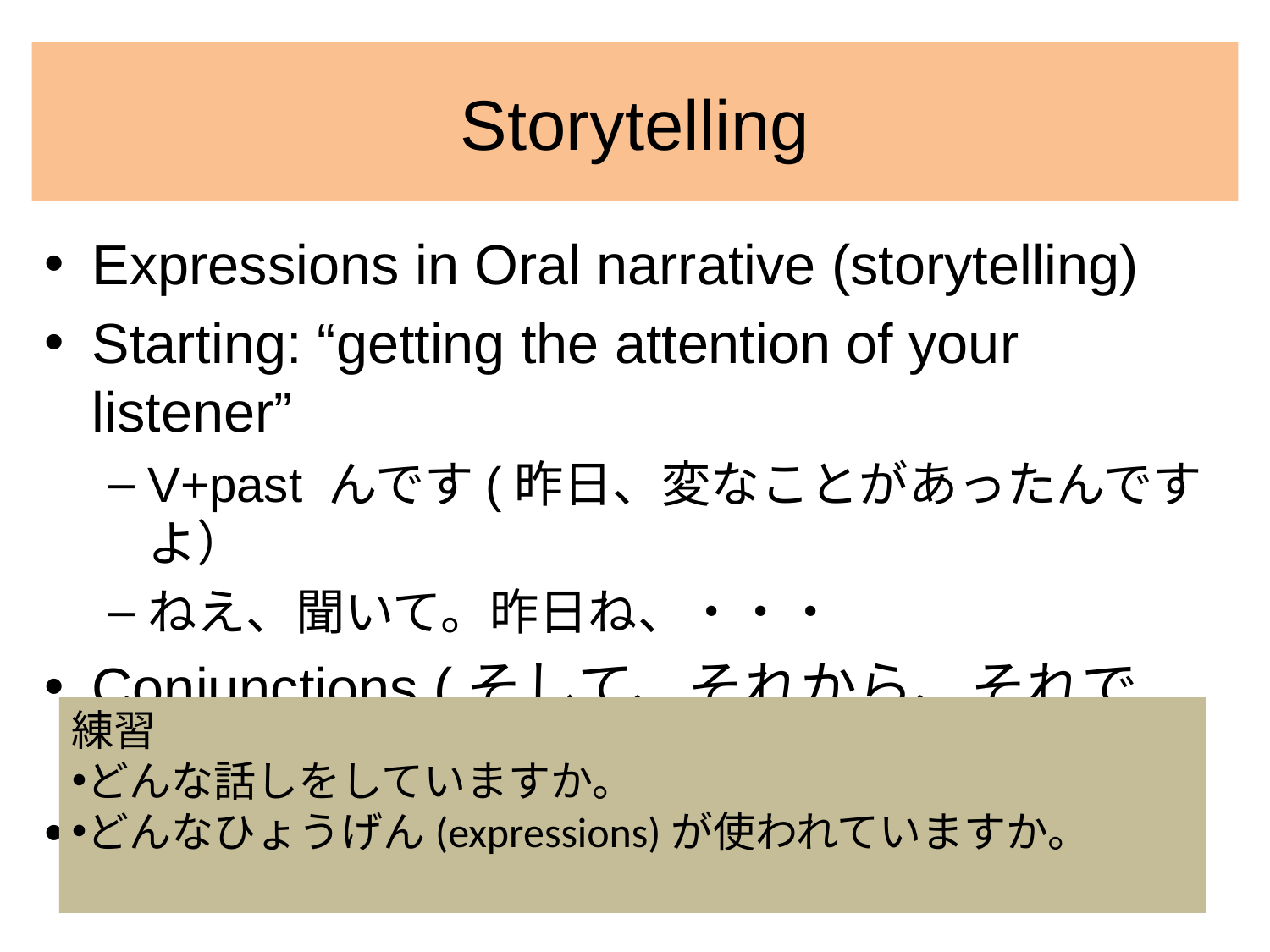

# Storytelling
Expressions in Oral narrative (storytelling)
Starting: “getting the attention of your listener”
V+past んです(昨日、変なことがあったんですよ）
ねえ、聞いて。昨日ね、・・・
Conjunctions (そして、それから、それでetc.)
Reported speech (〜と言う etc.)
練習
どんな話しをしていますか。
どんなひょうげん(expressions)が使われていますか。